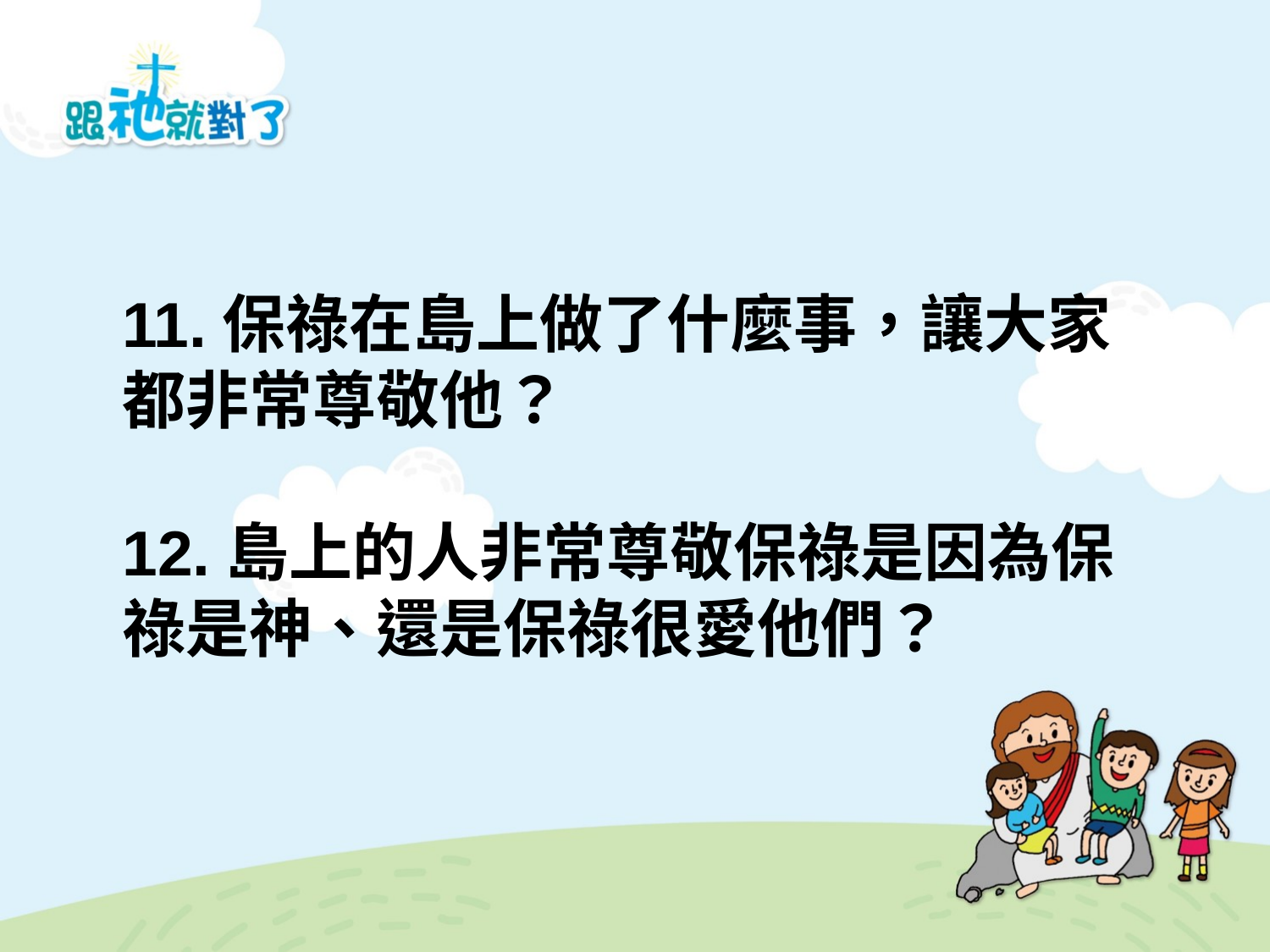

11.保祿在島上做了什麼事，讓大家都非常尊敬他？

12.島上的人非常尊敬保祿是因為保祿是神、還是保祿很愛他們？